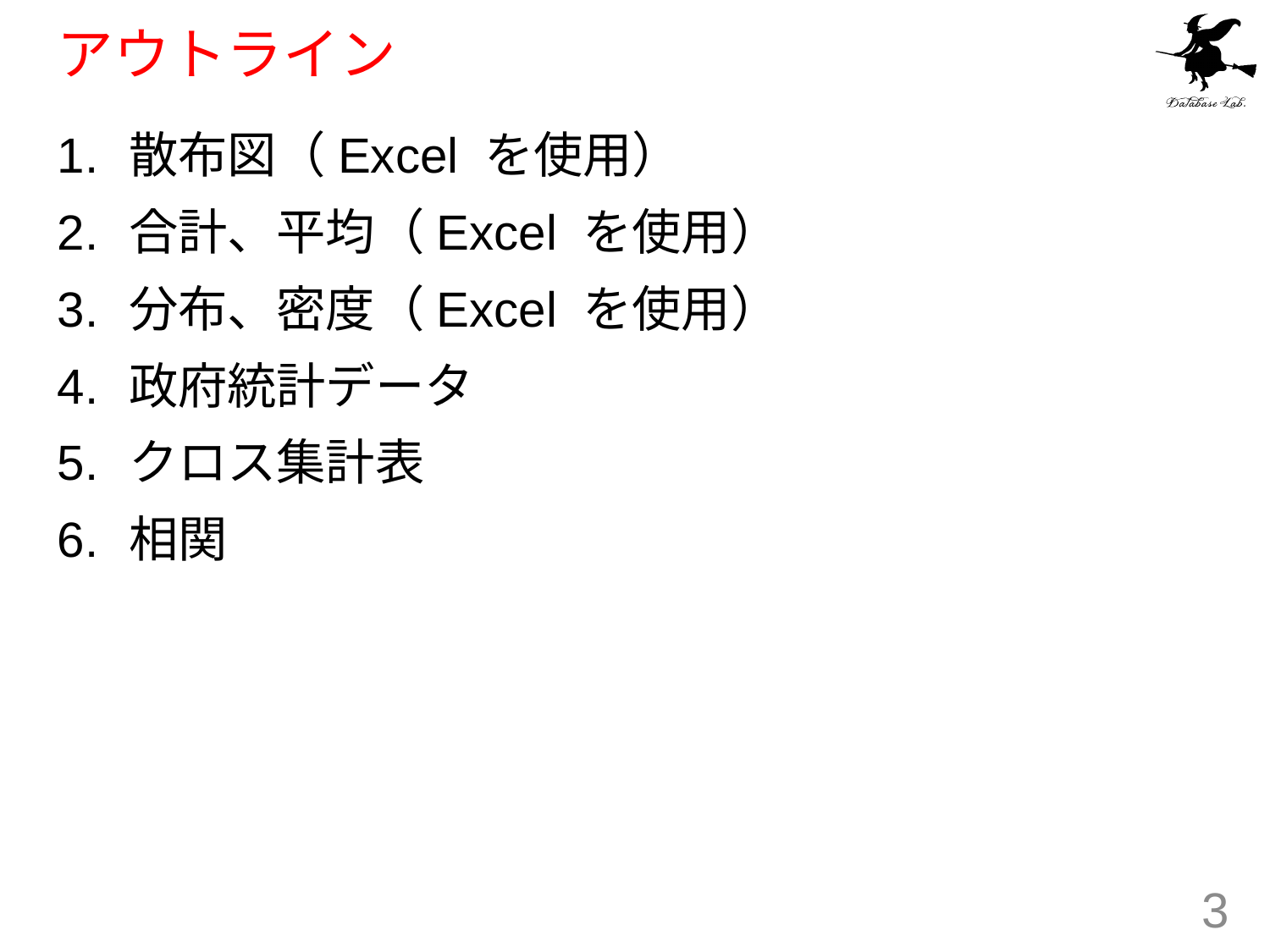

# アウトライン
散布図（Excel を使用）
合計、平均（Excel を使用）
分布、密度（Excel を使用）
政府統計データ
クロス集計表
相関

3